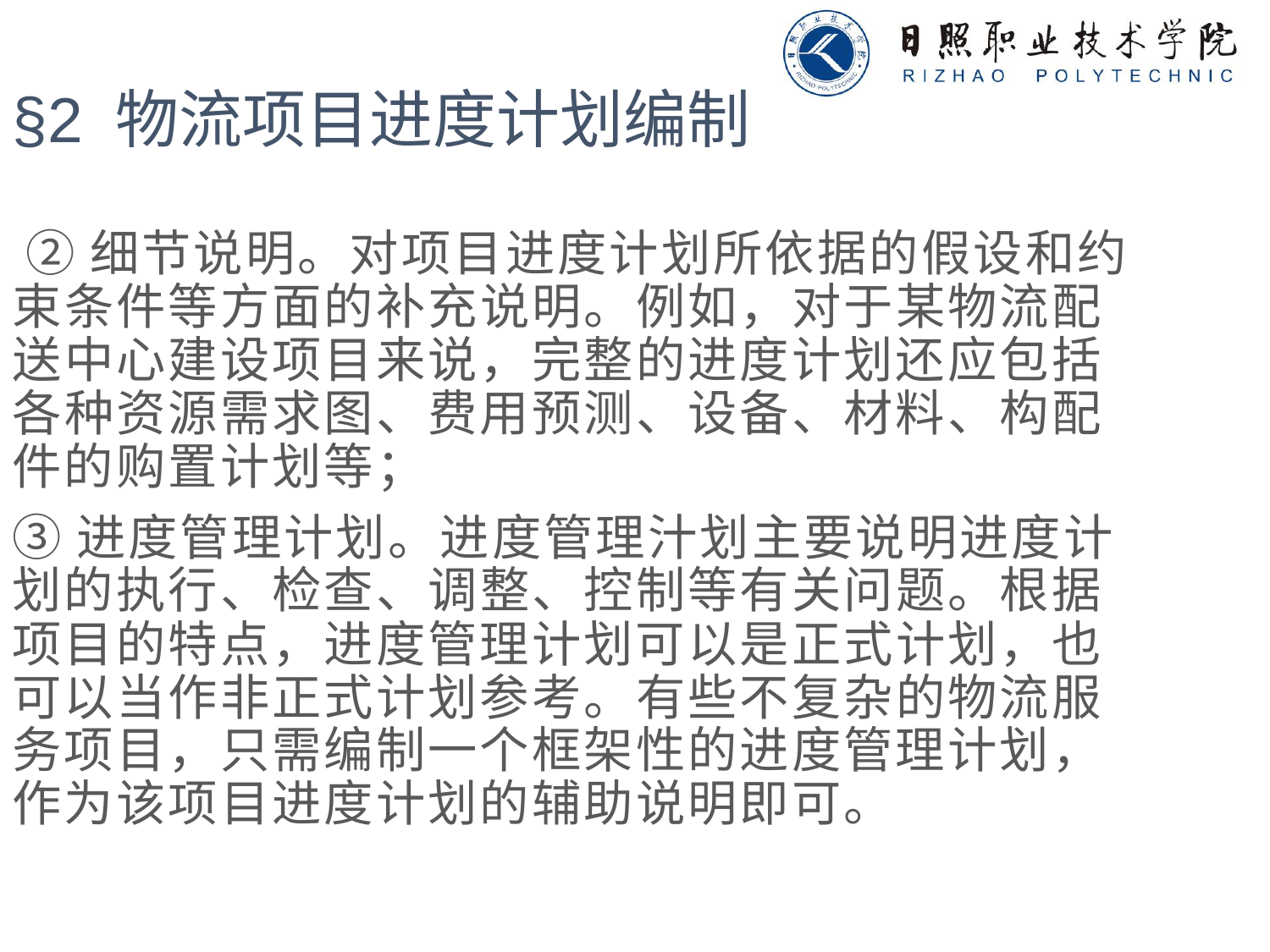

§2 物流项目进度计划编制
 ②细节说明。对项目进度计划所依据的假设和约束条件等方面的补充说明。例如，对于某物流配送中心建设项目来说，完整的进度计划还应包括各种资源需求图、费用预测、设备、材料、构配件的购置计划等；
③进度管理计划。进度管理汁划主要说明进度计划的执行、检查、调整、控制等有关问题。根据项目的特点，进度管理计划可以是正式计划，也可以当作非正式计划参考。有些不复杂的物流服务项目，只需编制一个框架性的进度管理计划，作为该项目进度计划的辅助说明即可。